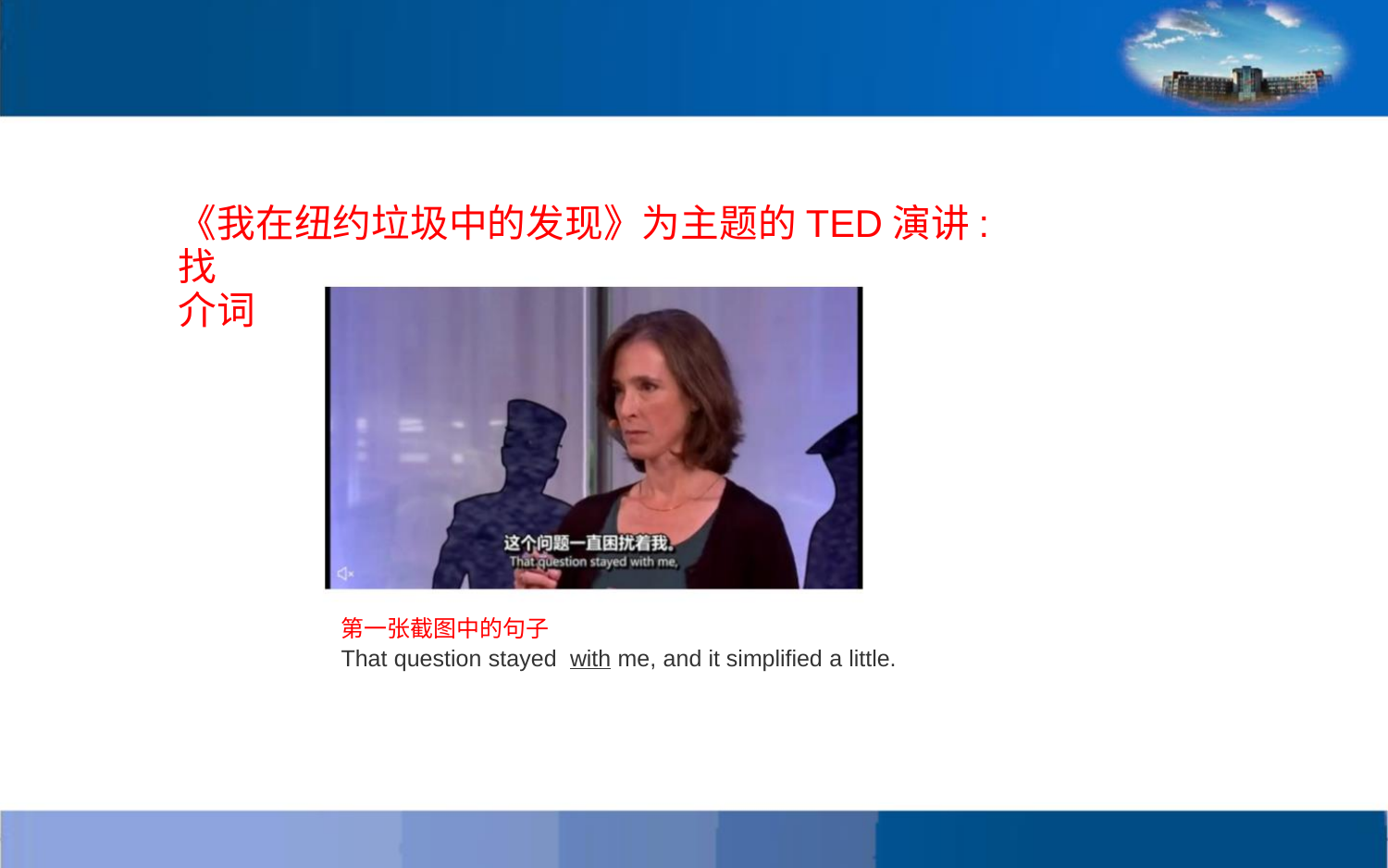

《我在纽约垃圾中的发现》为主题的TED演讲: 找
介词
第一张截图中的句子
That question stayed  with me, and it simplified a little.